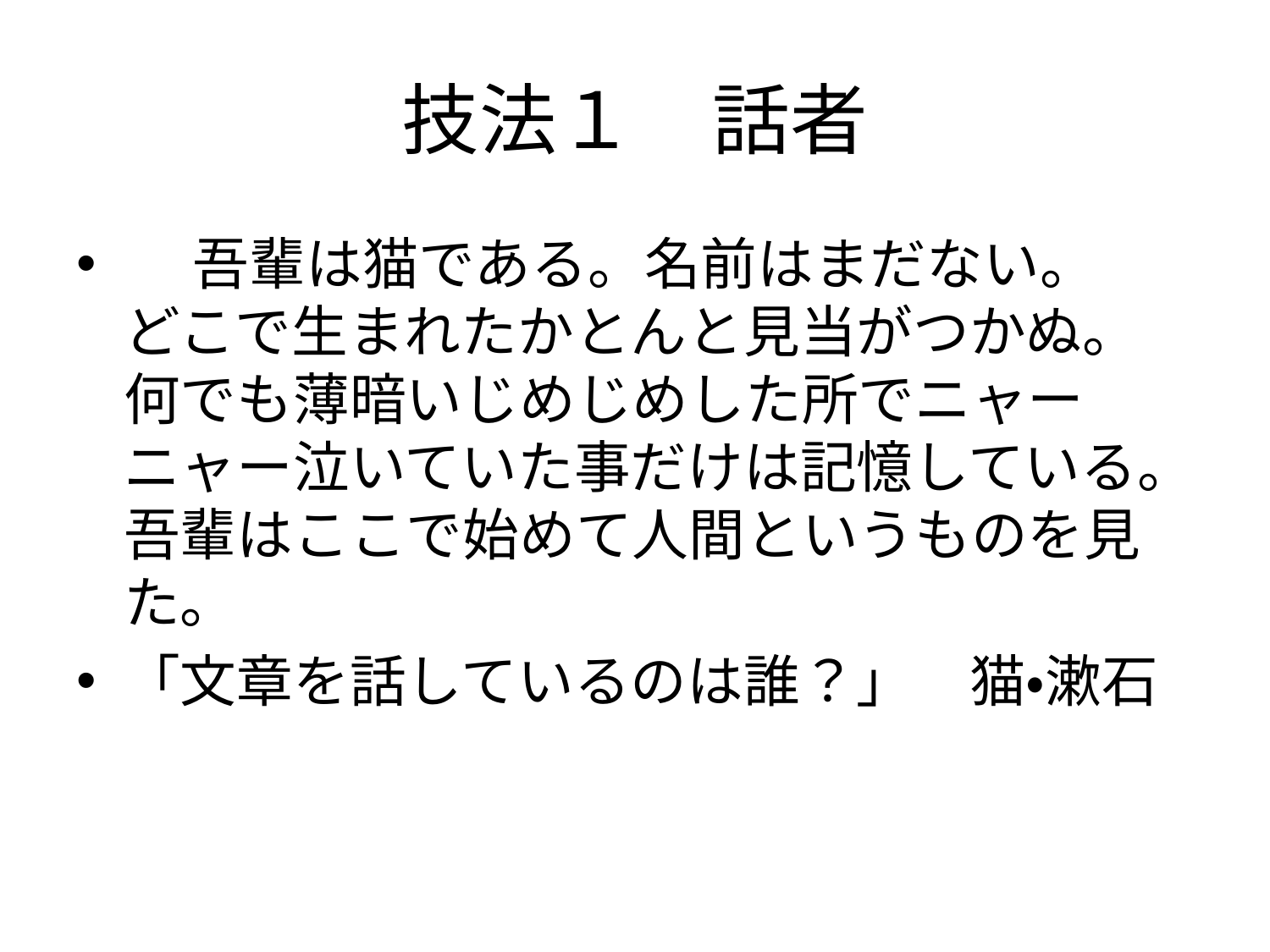

# 技法１　話者
　 吾輩は猫である。名前はまだない。
どこで生まれたかとんと見当がつかぬ。何でも薄暗いじめじめした所でニャーニャー泣いていた事だけは記憶している。吾輩はここで始めて人間というものを見た。
「文章を話しているのは誰？」　猫・漱石